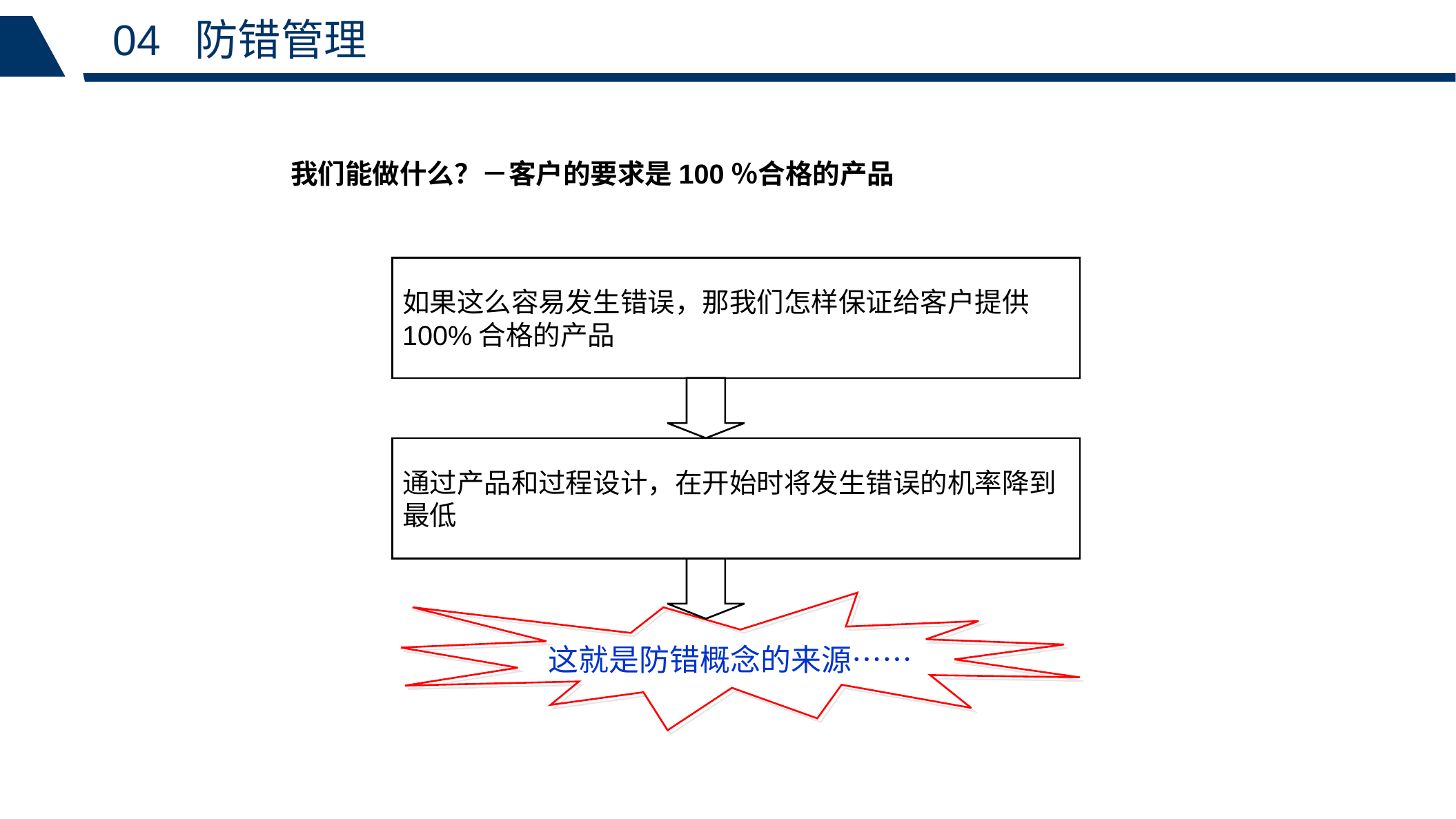

04  防错管理

我们能做什么？－客户的要求是100％合格的产品
如果这么容易发生错误，那我们怎样保证给客户提供100%合格的产品

通过产品和过程设计，在开始时将发生错误的机率降到最低

这就是防错概念的来源……